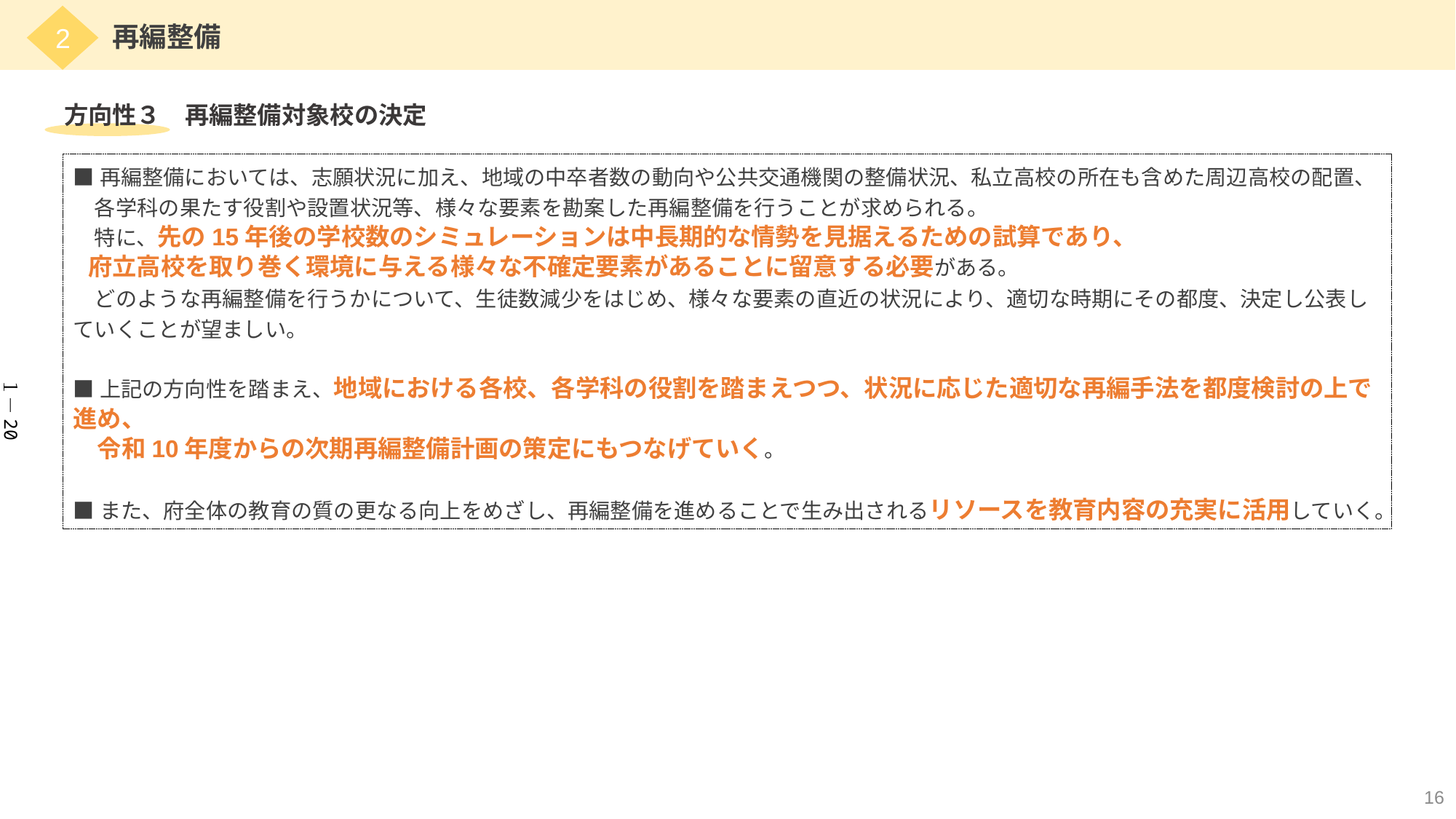

2
再編整備
方向性３　再編整備対象校の決定

■再編整備においては、志願状況に加え、地域の中卒者数の動向や公共交通機関の整備状況、私立高校の所在も含めた周辺高校の配置、
　各学科の果たす役割や設置状況等、様々な要素を勘案した再編整備を行うことが求められる。
　特に、先の15年後の学校数のシミュレーションは中長期的な情勢を見据えるための試算であり、
  府立高校を取り巻く環境に与える様々な不確定要素があることに留意する必要がある。
　どのような再編整備を行うかについて、生徒数減少をはじめ、様々な要素の直近の状況により、適切な時期にその都度、決定し公表していくことが望ましい。

■上記の方向性を踏まえ、地域における各校、各学科の役割を踏まえつつ、状況に応じた適切な再編手法を都度検討の上で進め、
　令和10年度からの次期再編整備計画の策定にもつなげていく。

■また、府全体の教育の質の更なる向上をめざし、再編整備を進めることで生み出されるリソースを教育内容の充実に活用していく。
１－20
16